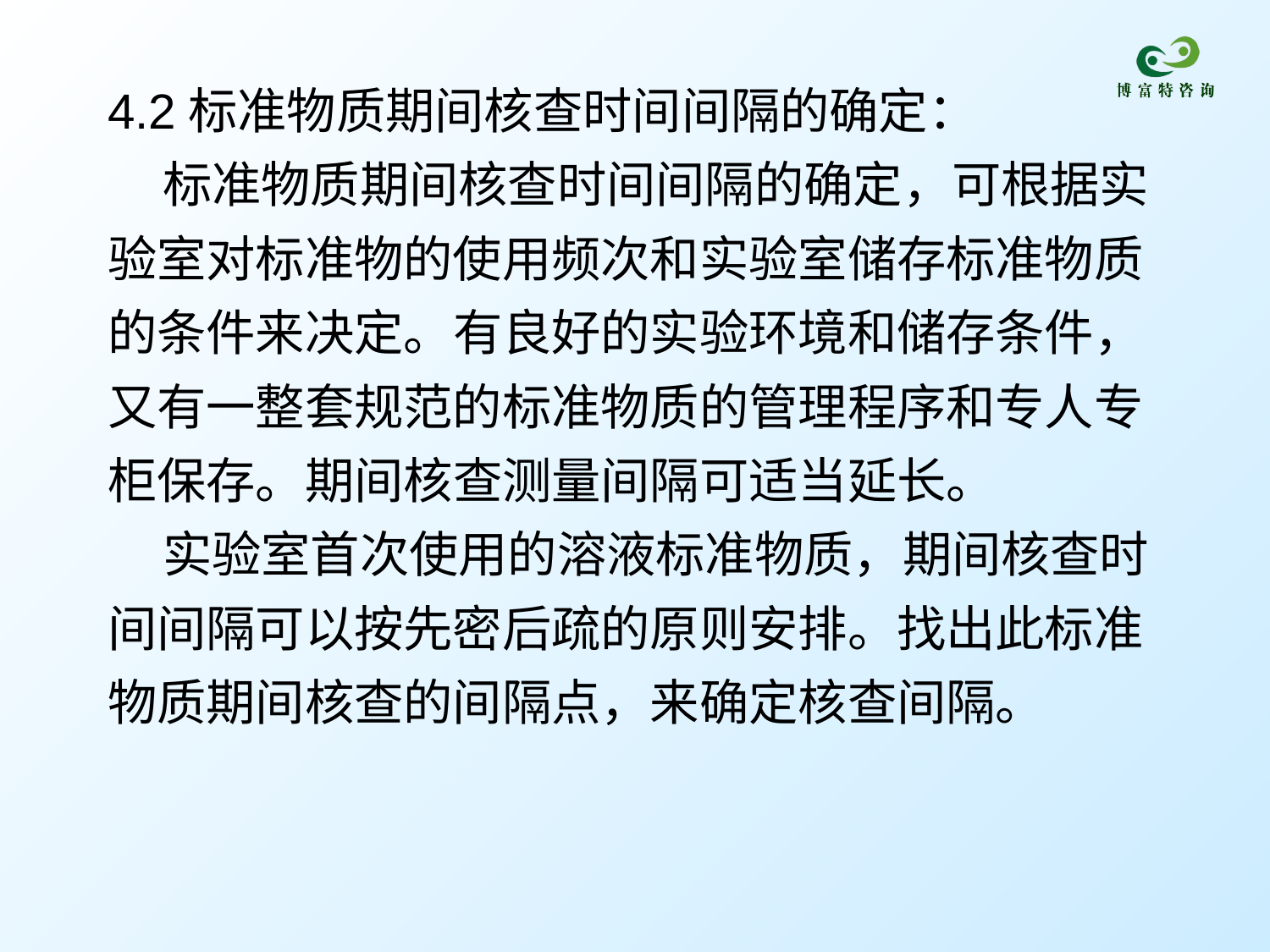

4.2标准物质期间核查时间间隔的确定：
     标准物质期间核查时间间隔的确定，可根据实验室对标准物的使用频次和实验室储存标准物质的条件来决定。有良好的实验环境和储存条件，又有一整套规范的标准物质的管理程序和专人专柜保存。期间核查测量间隔可适当延长。
     实验室首次使用的溶液标准物质，期间核查时间间隔可以按先密后疏的原则安排。找出此标准物质期间核查的间隔点，来确定核查间隔。